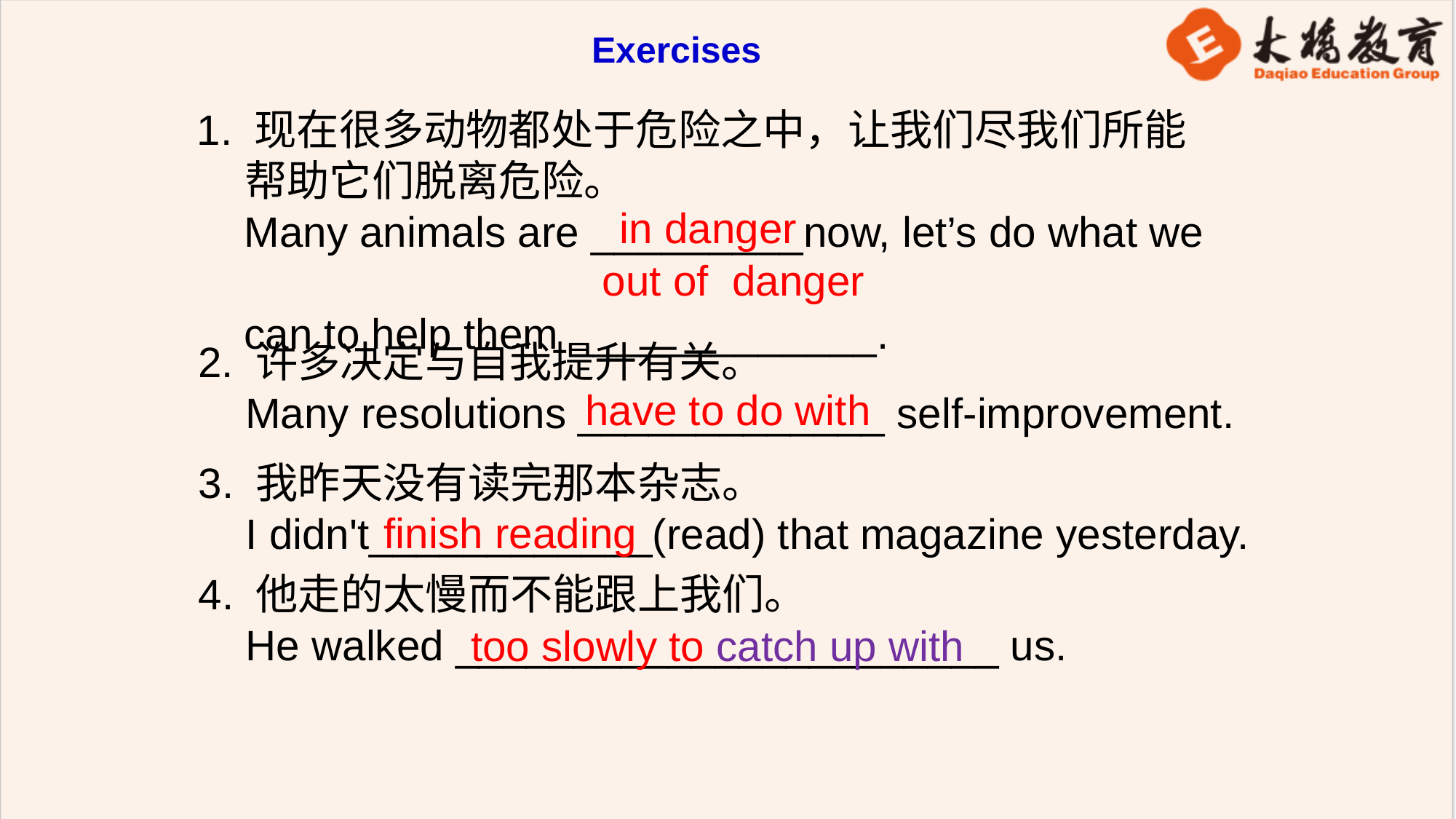

Exercises
1. 现在很多动物都处于危险之中，让我们尽我们所能
    帮助它们脱离危险。
    Many animals are _________now, let’s do what we
    can to help them _____________.
in danger
out of  danger
2. 许多决定与自我提升有关。
    Many resolutions _____________ self-improvement.
have to do with
3. 我昨天没有读完那本杂志。
    I didn't____________(read) that magazine yesterday.
finish reading
4. 他走的太慢而不能跟上我们。
    He walked _______________________ us.
too slowly to catch up with